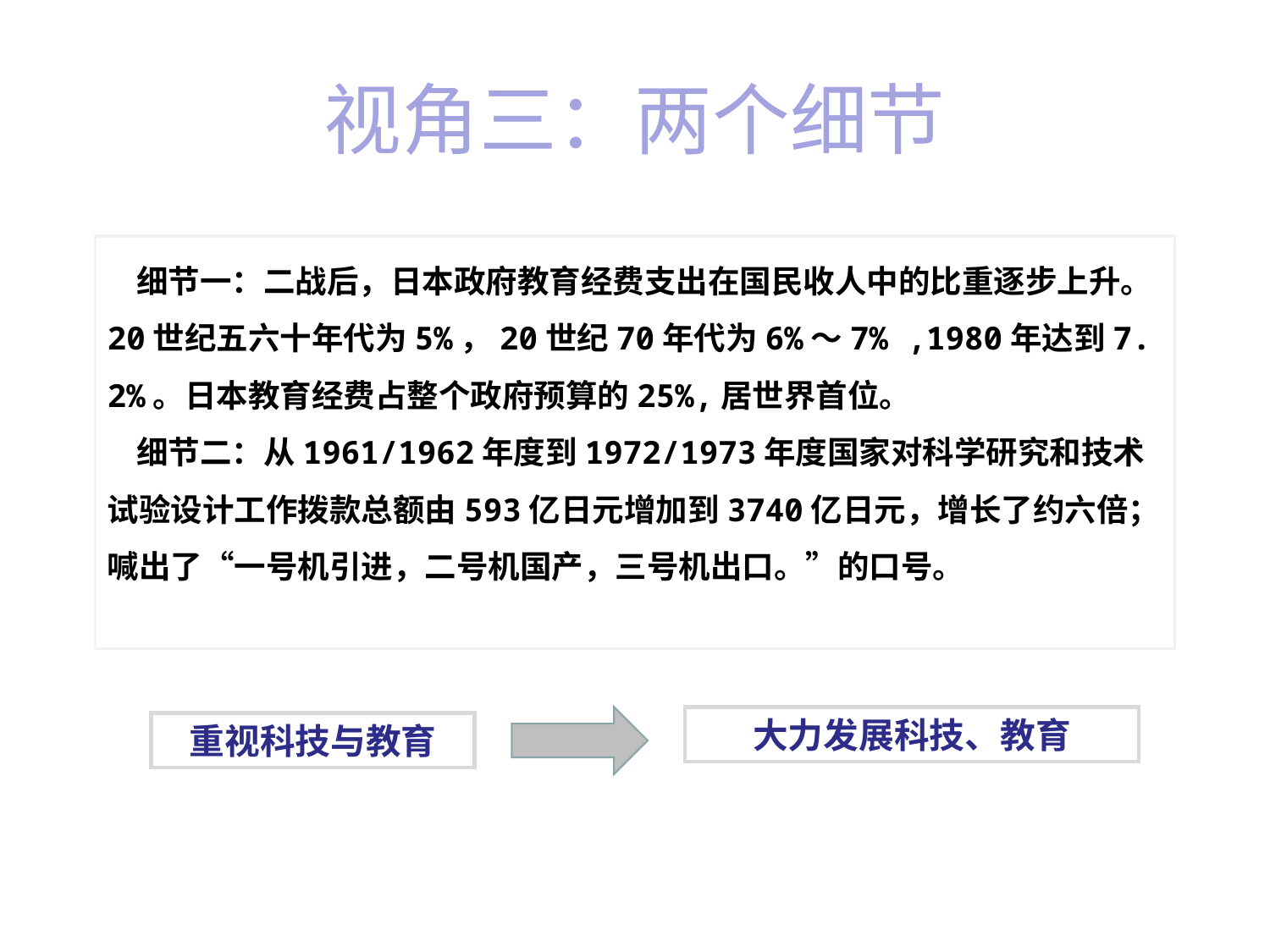

视角三：两个细节
   细节一：二战后，日本政府教育经费支出在国民收人中的比重逐步上升。20世纪五六十年代为5%，20世纪70年代为6%〜7% ,1980年达到7. 2%。日本教育经费占整个政府预算的25%,居世界首位。
   细节二：从1961/1962年度到1972/1973年度国家对科学研究和技术试验设计工作拨款总额由593亿日元增加到3740亿日元，增长了约六倍；喊出了“一号机引进，二号机国产，三号机出口。”的口号。

大力发展科技、教育
重视科技与教育